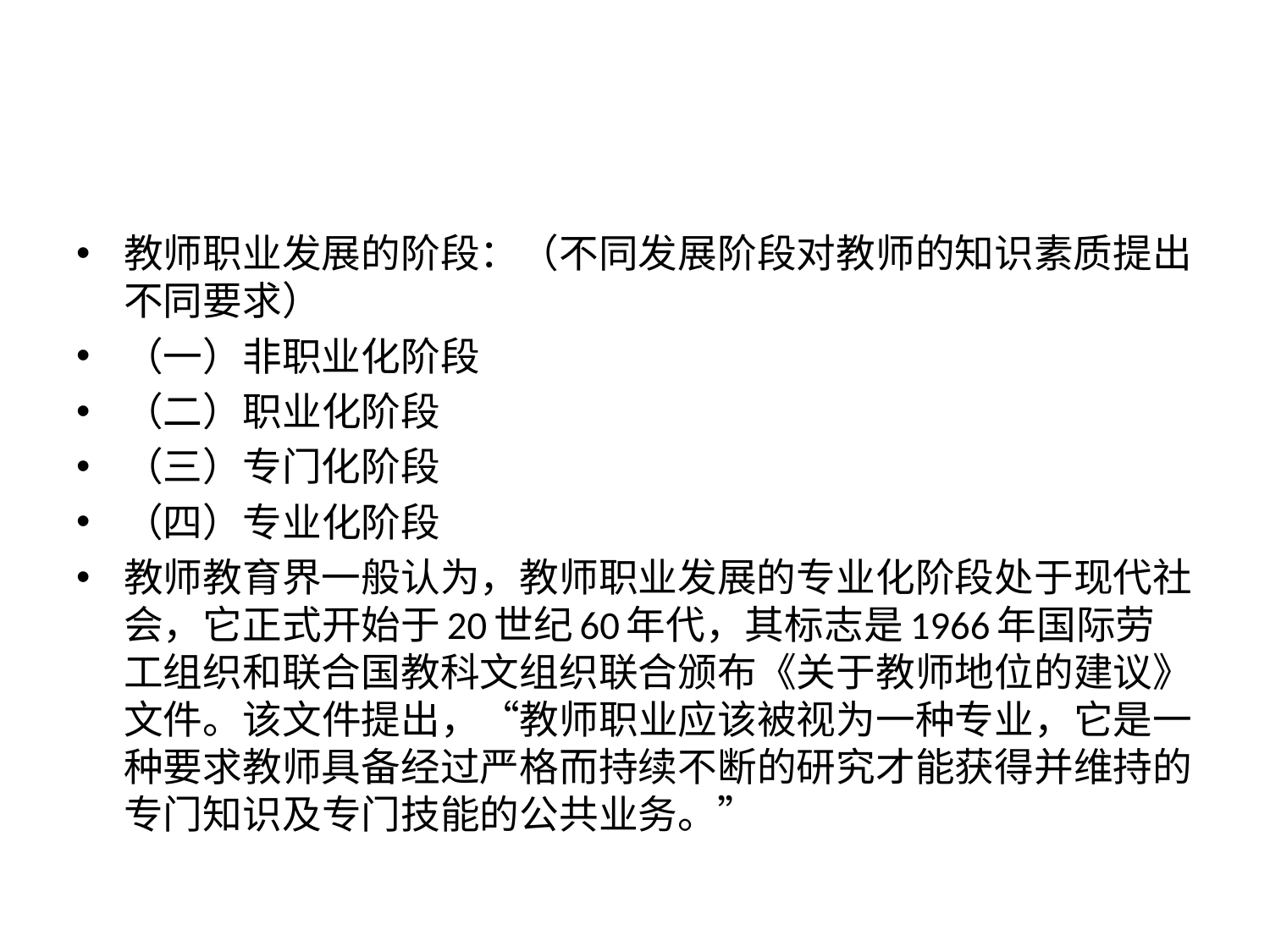

#
教师职业发展的阶段：（不同发展阶段对教师的知识素质提出不同要求）
（一）非职业化阶段
（二）职业化阶段
（三）专门化阶段
（四）专业化阶段
教师教育界一般认为，教师职业发展的专业化阶段处于现代社会，它正式开始于20世纪60年代，其标志是1966年国际劳工组织和联合国教科文组织联合颁布《关于教师地位的建议》文件。该文件提出，“教师职业应该被视为一种专业，它是一种要求教师具备经过严格而持续不断的研究才能获得并维持的专门知识及专门技能的公共业务。”